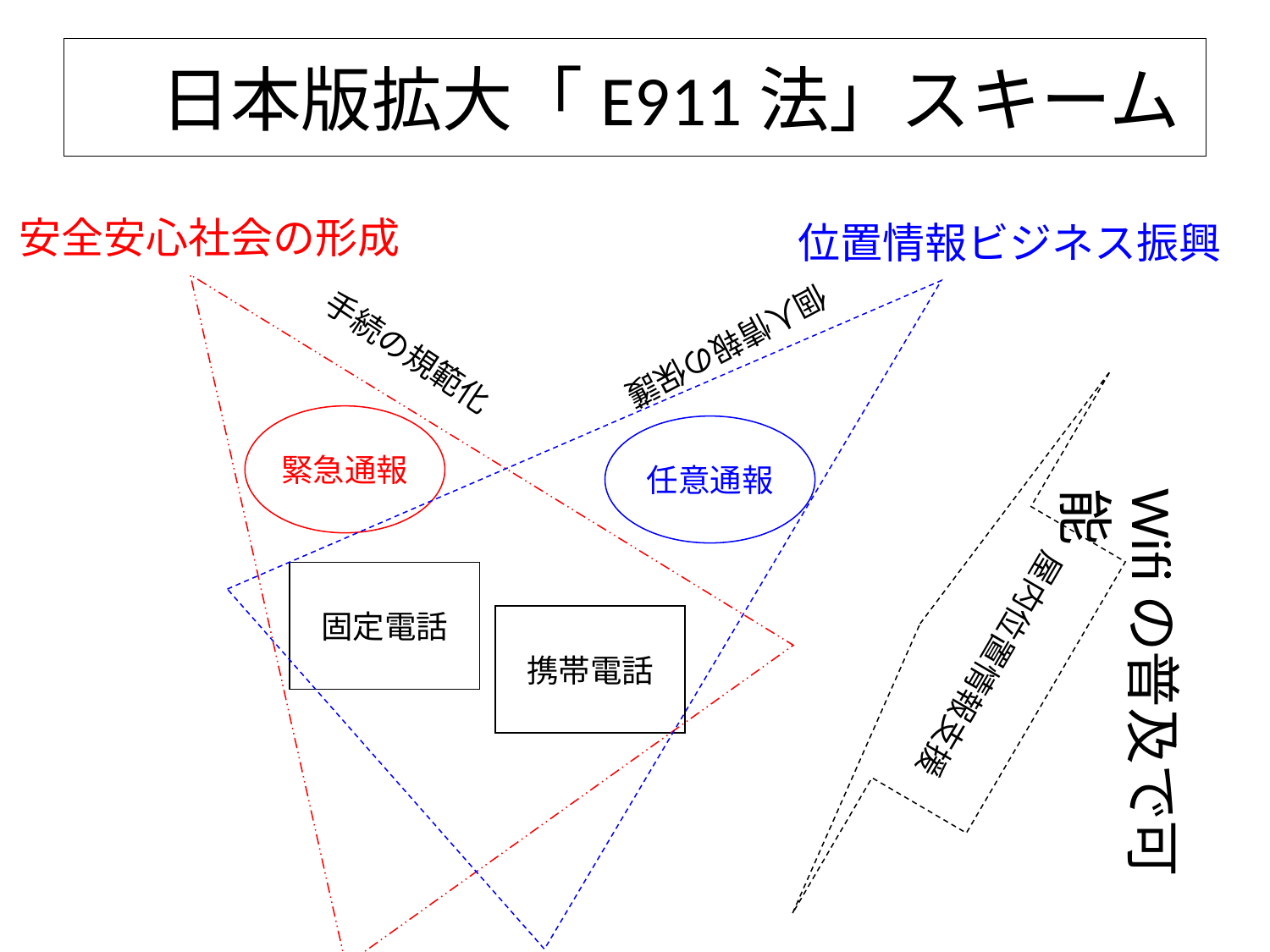

# 日本版拡大「E911法」スキーム

安全安心社会の形成
位置情報ビジネス振興

個人情報の保護
手続の規範化
屋内位置情報支援
緊急通報
任意通報
Wifiの普及で可能
固定電話
携帯電話